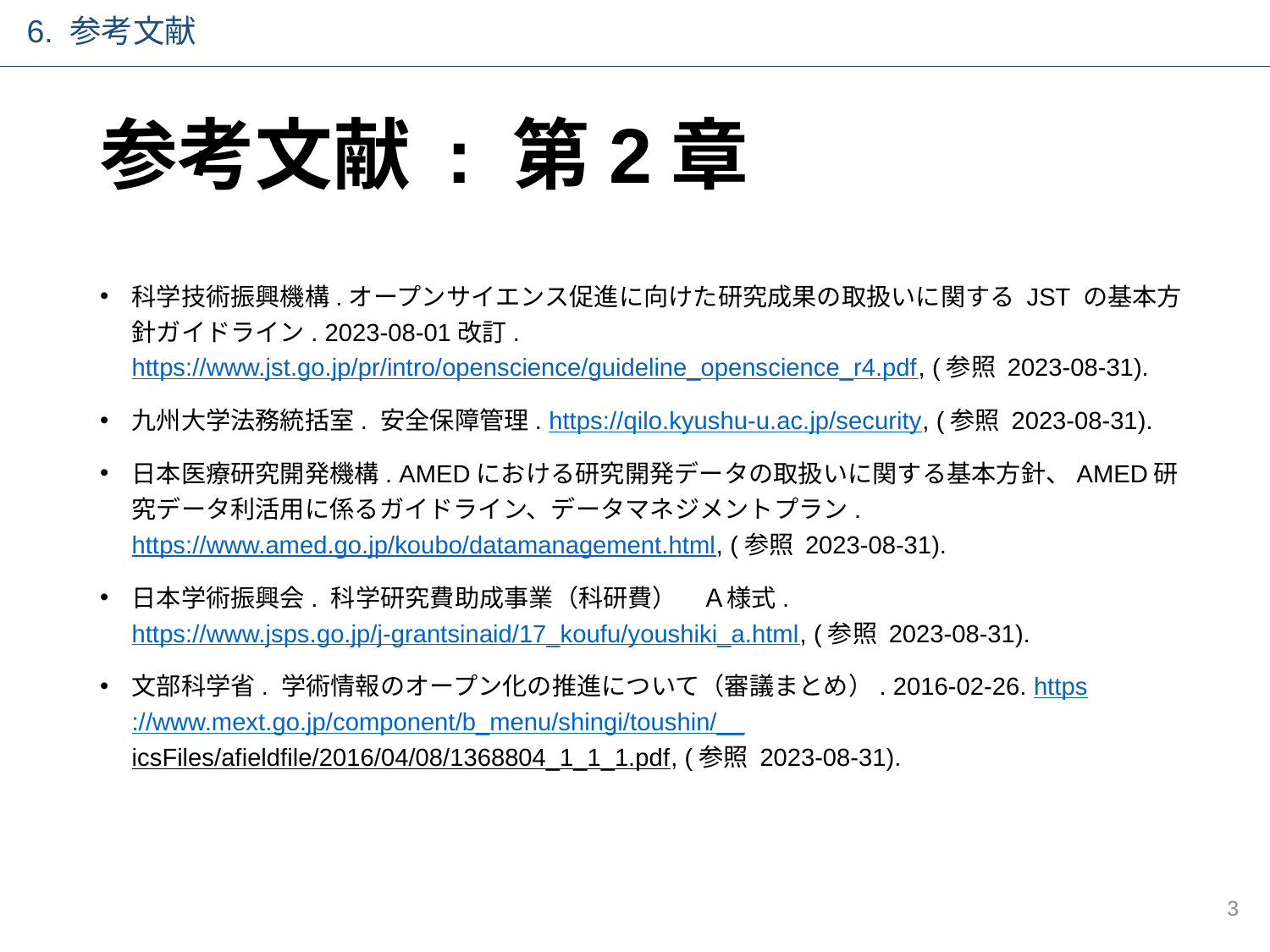

6. 参考文献
# 参考文献 : 第2章
科学技術振興機構.オープンサイエンス促進に向けた研究成果の取扱いに関する JST の基本方針ガイドライン. 2023-08-01改訂. https://www.jst.go.jp/pr/intro/openscience/guideline_openscience_r4.pdf, (参照 2023-08-31).
九州大学法務統括室. 安全保障管理. https://qilo.kyushu-u.ac.jp/security, (参照 2023-08-31).
日本医療研究開発機構. AMEDにおける研究開発データの取扱いに関する基本方針、AMED研究データ利活用に係るガイドライン、データマネジメントプラン. https://www.amed.go.jp/koubo/datamanagement.html, (参照 2023-08-31).
日本学術振興会. 科学研究費助成事業（科研費）　Ａ様式. https://www.jsps.go.jp/j-grantsinaid/17_koufu/youshiki_a.html, (参照 2023-08-31).
文部科学省. 学術情報のオープン化の推進について（審議まとめ）. 2016-02-26. https://www.mext.go.jp/component/b_menu/shingi/toushin/__icsFiles/afieldfile/2016/04/08/1368804_1_1_1.pdf, (参照 2023-08-31).
3